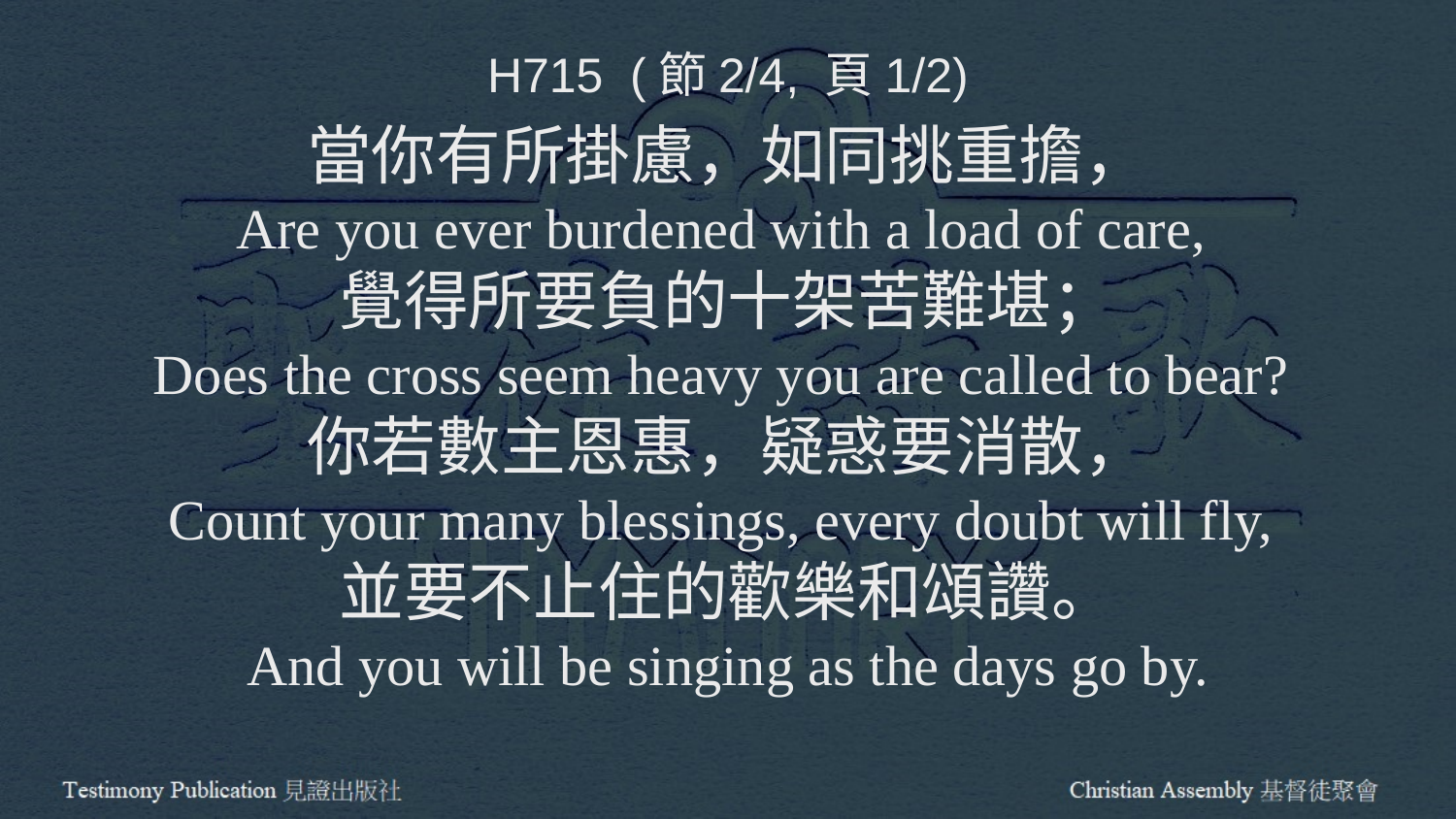

H715  (節2/4, 頁1/2)
當你有所掛慮，如同挑重擔，
Are you ever burdened with a load of care,
覺得所要負的十架苦難堪；
Does the cross seem heavy you are called to bear?
你若數主恩惠，疑惑要消散，
Count your many blessings, every doubt will fly,
並要不止住的歡樂和頌讚。
And you will be singing as the days go by.